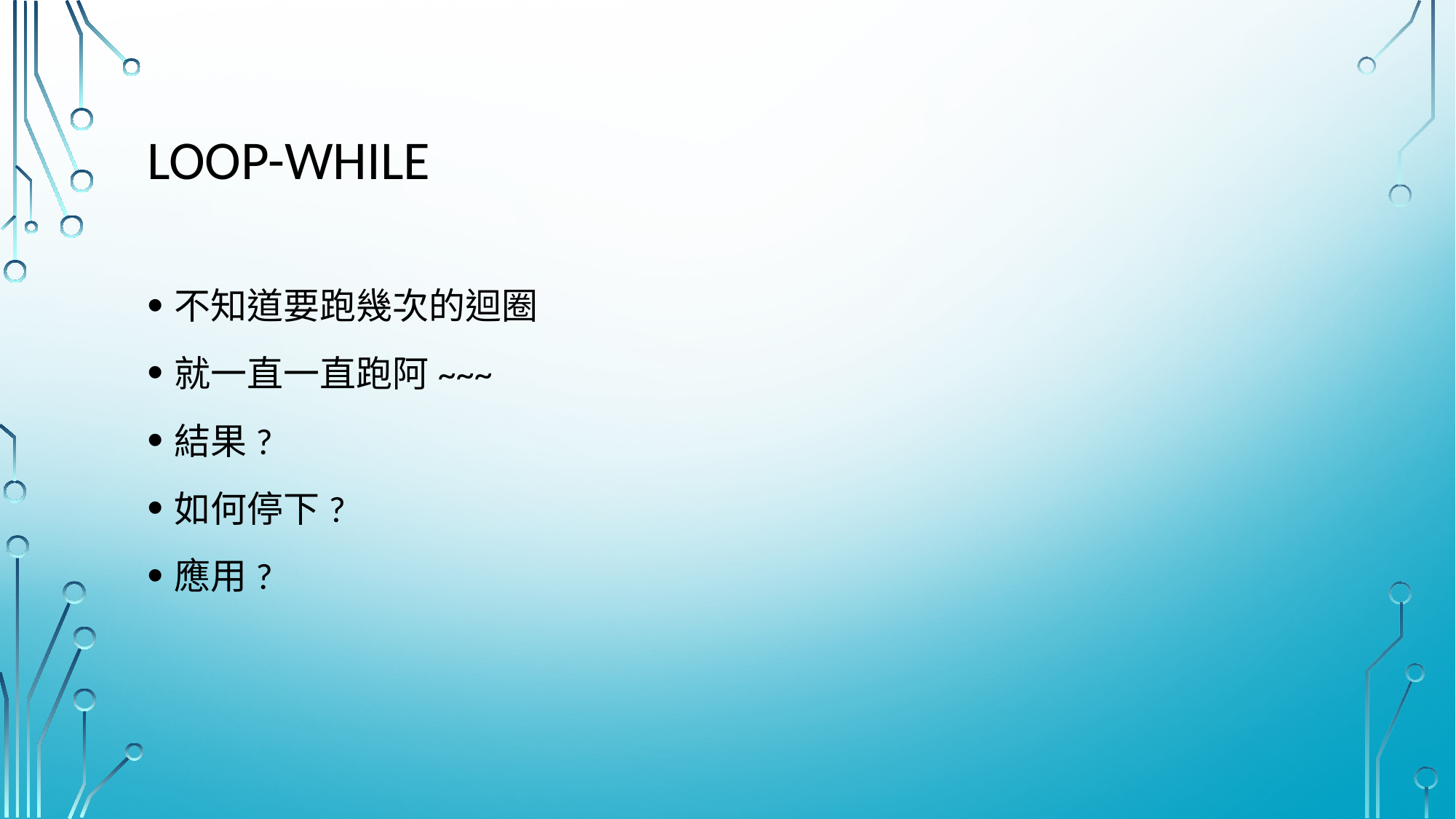

# Loop-while
不知道要跑幾次的迴圈
就一直一直跑阿~~~
結果?
如何停下?
應用?